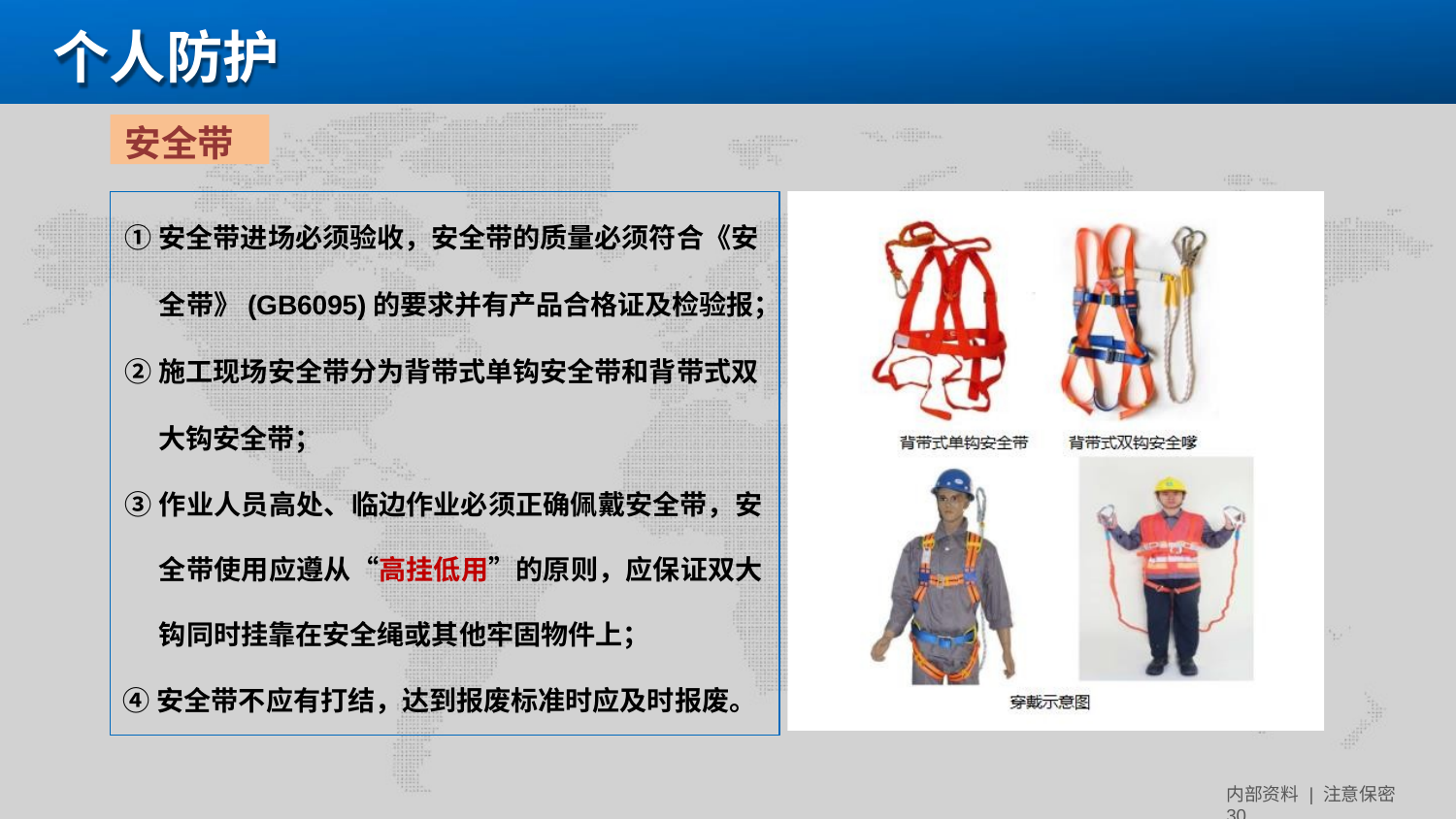

# 个人防护
安全带

①安全带进场必须验收，安全带的质量必须符合《安

全带》(GB6095)的要求并有产品合格证及检验报；

②施工现场安全带分为背带式单钩安全带和背带式双

大钩安全带；
③作业人员高处、临边作业必须正确佩戴安全带，安 全带使用应遵从“高挂低用”的原则，应保证双大 钩同时挂靠在安全绳或其他牢固物件上；
④安全带不应有打结，达到报废标准时应及时报废。
内部资料 | 注意保密 30